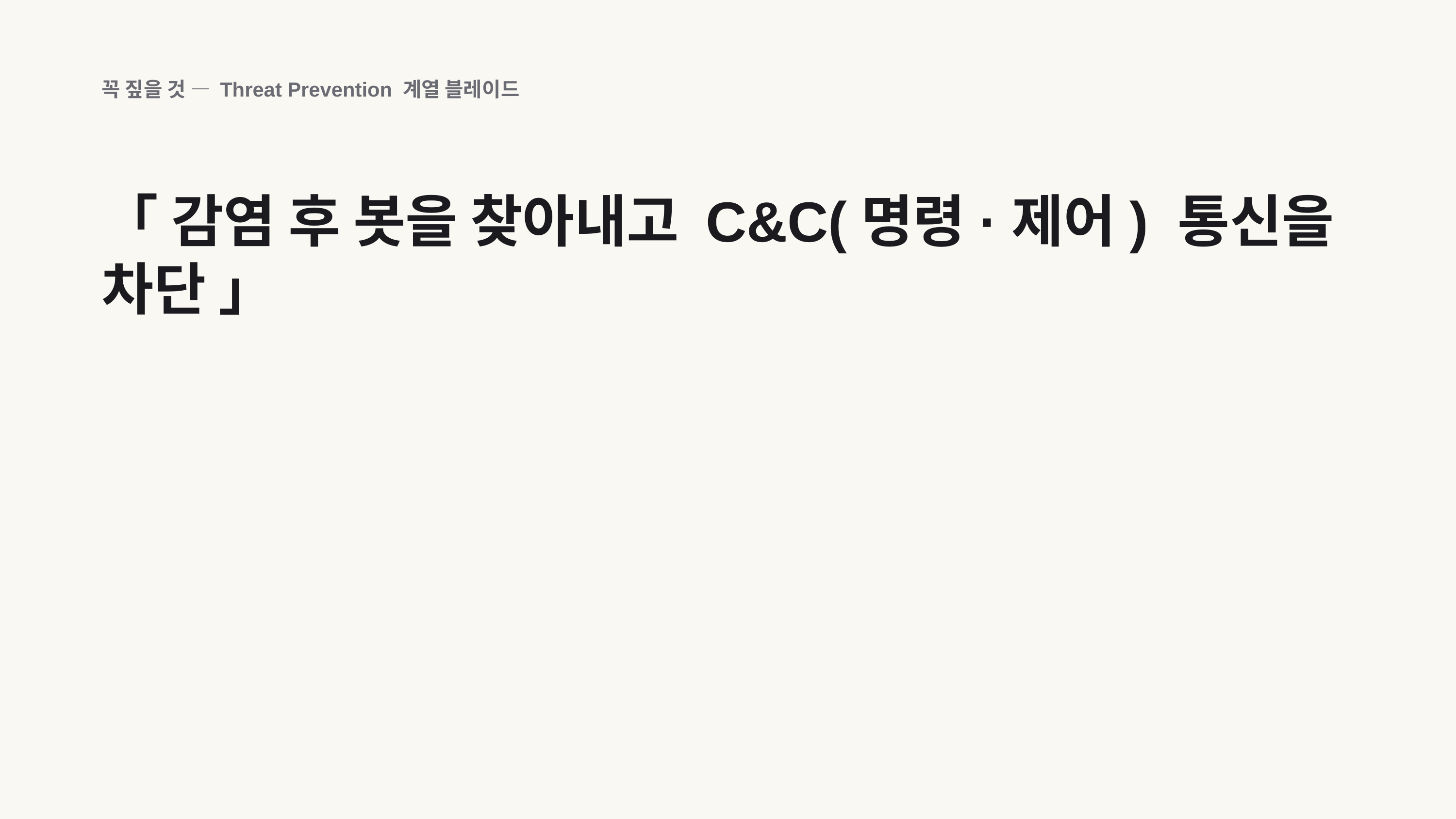

꼭 짚을 것 — Threat Prevention 계열 블레이드
「 감염 후 봇을 찾아내고 C&C(명령·제어) 통신을 차단 」